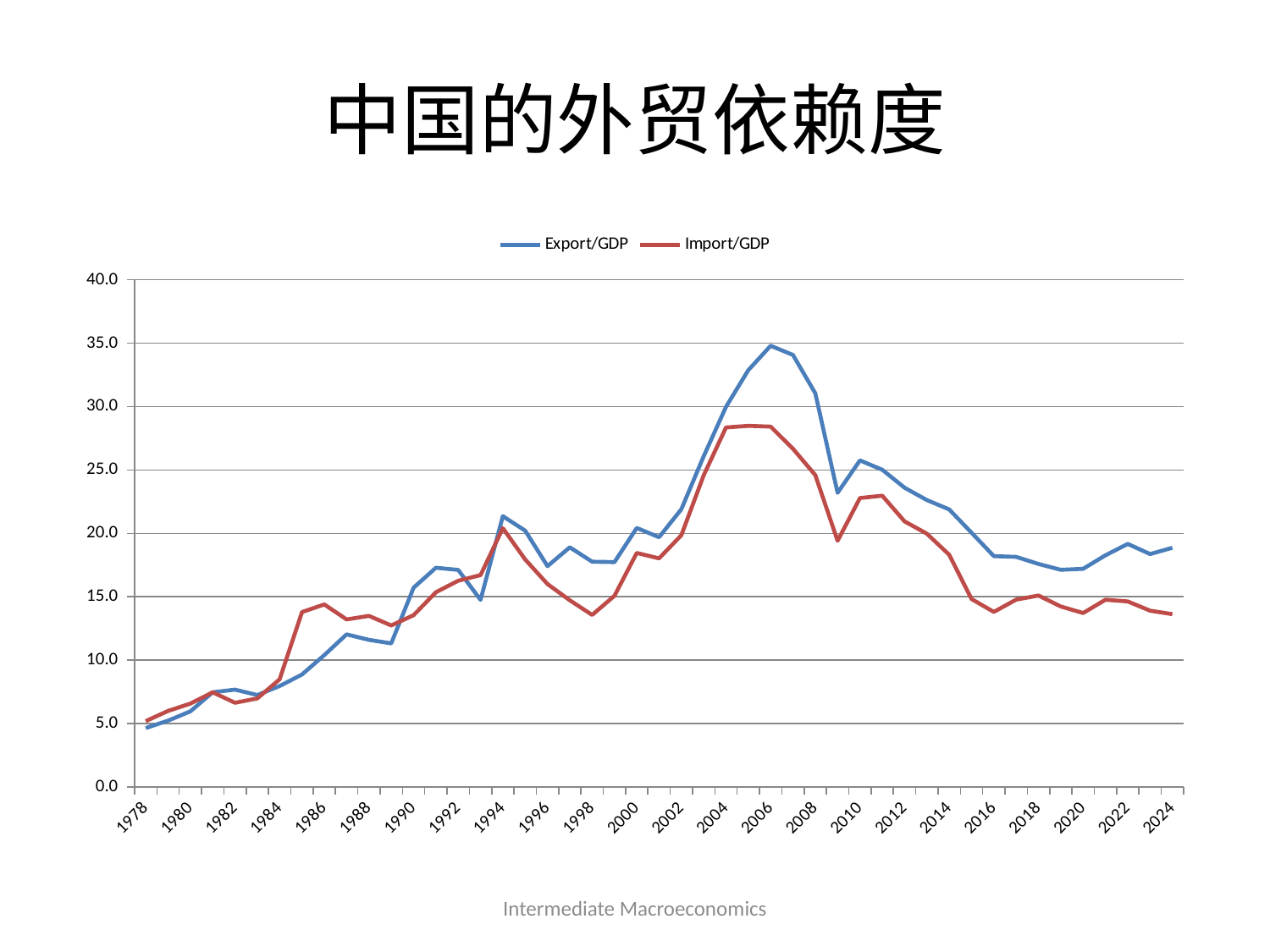

# 中国的外贸依赖度

### Chart

| Category | Export/GDP | Import/GDP |
|---|---|---|
| 28855 | 4.641858404629399 | 5.188415427637954 |
| 29220 | 5.221874152092943 | 5.99146543005846 |
| 29586 | 5.961923186844594 | 6.569789170532239 |
| 29951 | 7.463897452539349 | 7.463897452539349 |
| 30316 | 7.671639025294172 | 6.633929398684332 |
| 30681 | 7.244698799166363 | 6.980052267689967 |
| 31047 | 7.954436549335305 | 8.4883832368122 |
| 31412 | 8.865753424657534 | 13.786301369863013 |
| 31777 | 10.394551026485932 | 14.390977299145957 |
| 32142 | 12.029952125700724 | 13.208396415565286 |
| 32508 | 11.597151576805697 | 13.487349456896268 |
| 32873 | 11.31892042035091 | 12.730892088329245 |
| 33238 | 15.71082815952857 | 13.543091655266759 |
| 33603 | 17.28319235511157 | 15.350292870400894 |
| 33969 | 17.111908072897606 | 16.25924028397863 |
| 34334 | 14.748398187216752 | 16.70461902529413 |
| 34699 | 21.353188124005026 | 20.40661616917003 |
| 35064 | 20.212185746935383 | 17.933201745273216 |
| 35430 | 17.410638265470702 | 15.999900320773289 |
| 35795 | 18.895484700776834 | 14.715321407695537 |
| 36160 | 17.758098399741513 | 13.561196268746379 |
| 36525 | 17.728298467313998 | 15.0690536972169 |
| 36891 | 20.424728234509217 | 18.449961692498658 |
| 37256 | 19.689724134663265 | 18.02239142892648 |
| 37621 | 21.90050338324906 | 19.85413751123551 |
| 37986 | 26.081781565079392 | 24.5781691578333 |
| 38352 | 29.978033732079908 | 28.349794806485605 |
| 38717 | 32.87464782597972 | 28.480376645818282 |
| 39082 | 34.79155242921687 | 28.415477438934992 |
| 39447 | 34.07072512962974 | 26.67266856597425 |
| 39813 | 31.048303546301074 | 24.594635550841037 |
| 40178 | 23.198109536478974 | 19.405191761235088 |
| 40543 | 25.7498885413802 | 22.78495692392014 |
| 40908 | 25.014390667865012 | 22.96843958070993 |
| 41274 | 23.60183240380026 | 20.945693471568838 |
| 41639 | 22.624211177562383 | 19.96898329552485 |
| 42004 | 21.88574492438387 | 18.307278694010414 |
| 42369 | 20.04764559065266 | 14.817139631403487 |
| 42735 | 18.196934000865813 | 13.799244115828621 |
| 43100 | 18.141644913945846 | 14.766881714780622 |
| 43465 | 17.580579216828784 | 15.09038366556828 |
| 43830 | 17.12229026699306 | 14.22973632861002 |
| 44196 | 17.20123552535493 | 13.71424316876005 |
| 44561 | 18.2638503457946 | 14.758807296538423 |
| 44926 | 19.161224855133657 | 14.625354950102674 |
| 45291 | 18.36214142671898 | 13.896154879999308 |
| 45657 | 18.858664043502195 | 13.622118601098524 |
Intermediate Macroeconomics